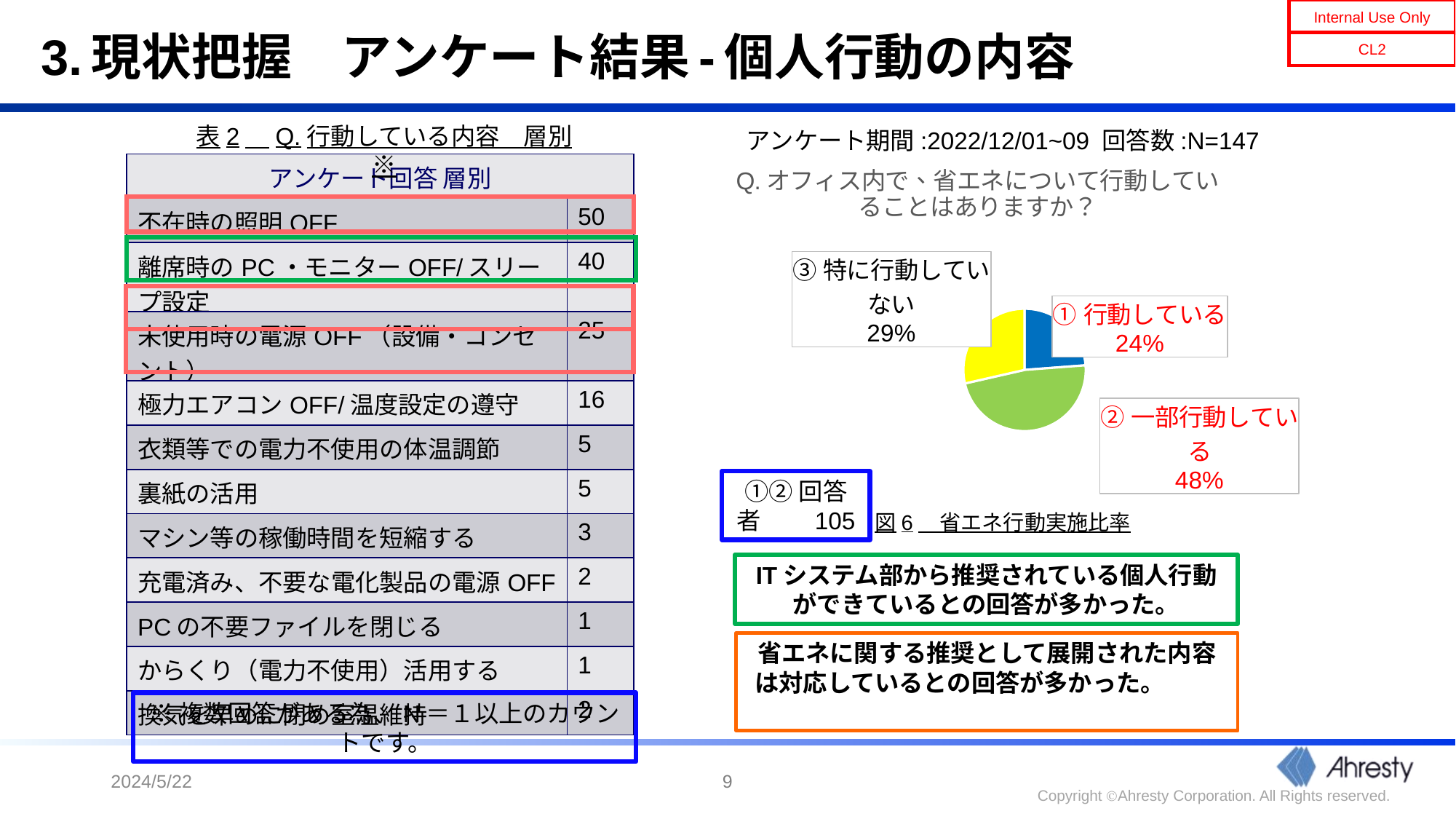

# 3.現状把握　アンケート結果-個人行動の内容
表2　Q.行動している内容　層別※
アンケート期間:2022/12/01~09 回答数:N=147

### Chart: Q.オフィス内で、省エネについて行動していることはありますか？

| Category | 3,オフィス内で、省エネについて行動していることはありますか？ |
|---|---|
| ①行動している | 35.0 |
| ②一部行動している | 70.0 |
| ③特に行動していない | 42.0 |
| アンケート回答 層別 |  |
| --- | --- |
| 不在時の照明OFF | 50 |
| 離席時のPC・モニターOFF/スリープ設定 | 40 |
| 未使用時の電源OFF（設備・コンセント） | 25 |
| 極力エアコンOFF/温度設定の遵守 | 16 |
| 衣類等での電力不使用の体温調節 | 5 |
| 裏紙の活用 | 5 |
| マシン等の稼働時間を短縮する | 3 |
| 充電済み、不要な電化製品の電源OFF | 2 |
| PCの不要ファイルを閉じる | 1 |
| からくり（電力不使用）活用する | 1 |
| 換気を早めに閉め室温維持 | 2 |

①②回答者　　105
図6　省エネ行動実施比率
ITシステム部から推奨されている個人行動ができているとの回答が多かった。
省エネに関する推奨として展開された内容は対応しているとの回答が多かった。
※複数回答がある為、N＝１以上のカウントです。
2024/5/22